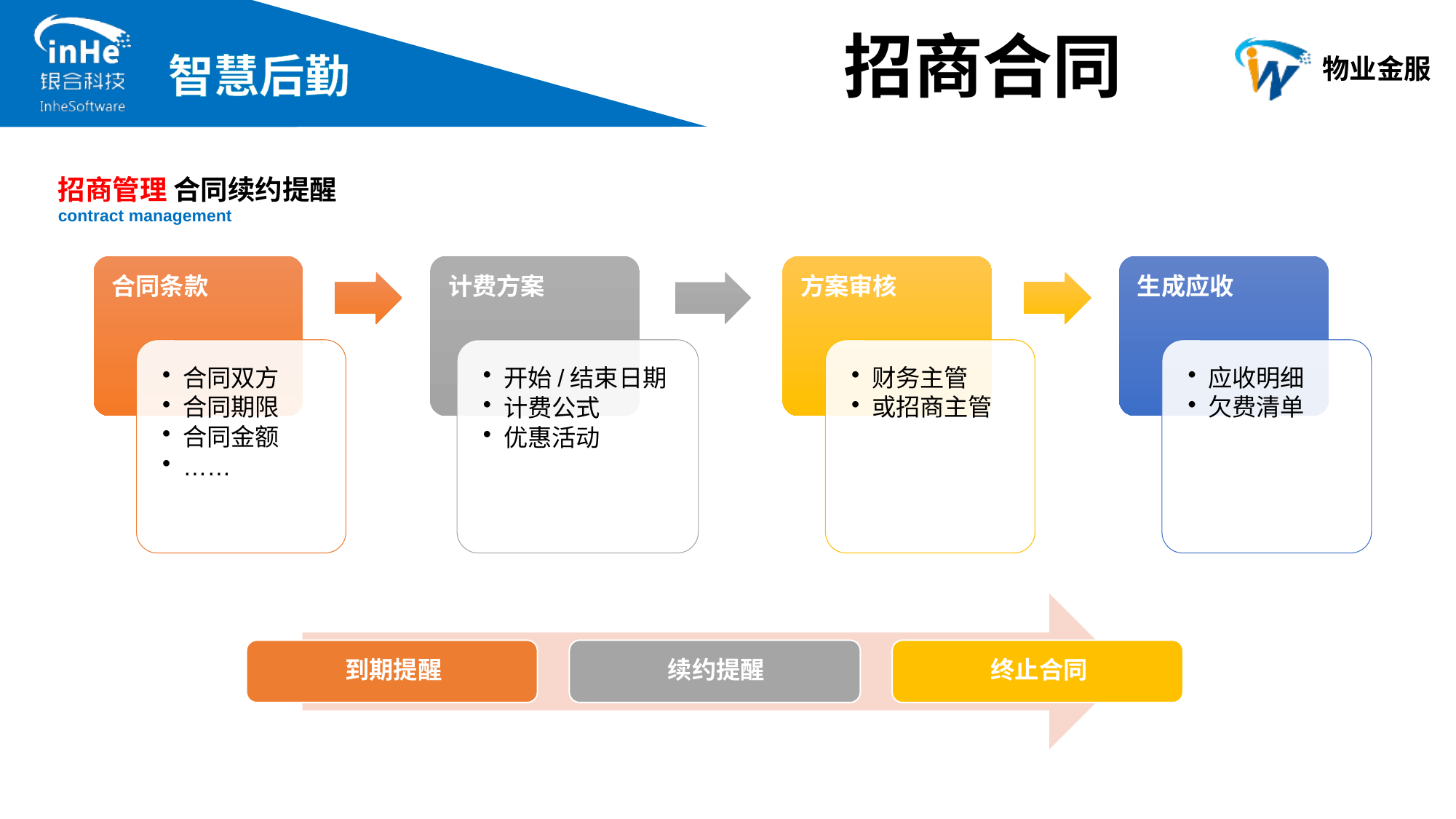

招商合同
招商管理 合同续约提醒
contract management
合同条款
合同双方
合同期限
合同金额
……

计费方案
开始/结束日期
计费公式
优惠活动

方案审核
财务主管
或招商主管

生成应收
应收明细
欠费清单
到期提醒
续约提醒
终止合同